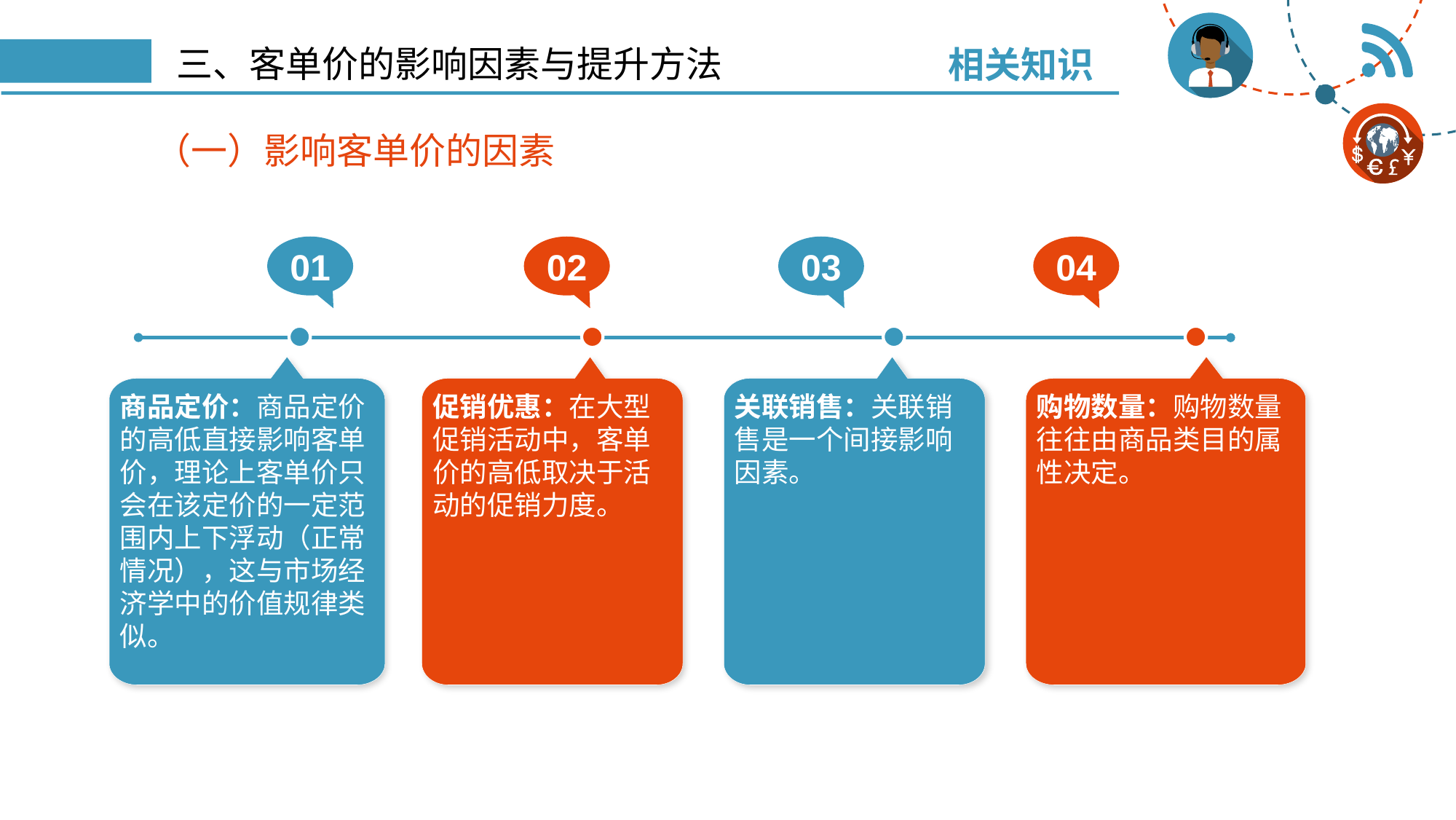

相关知识
# 三、客单价的影响因素与提升方法
（一）影响客单价的因素
01
02
03
04

商品定价：商品定价的高低直接影响客单价，理论上客单价只会在该定价的一定范围内上下浮动（正常情况），这与市场经济学中的价值规律类似。
促销优惠：在大型促销活动中，客单价的高低取决于活动的促销力度。

关联销售：关联销售是一个间接影响因素。

购物数量：购物数量往往由商品类目的属性决定。